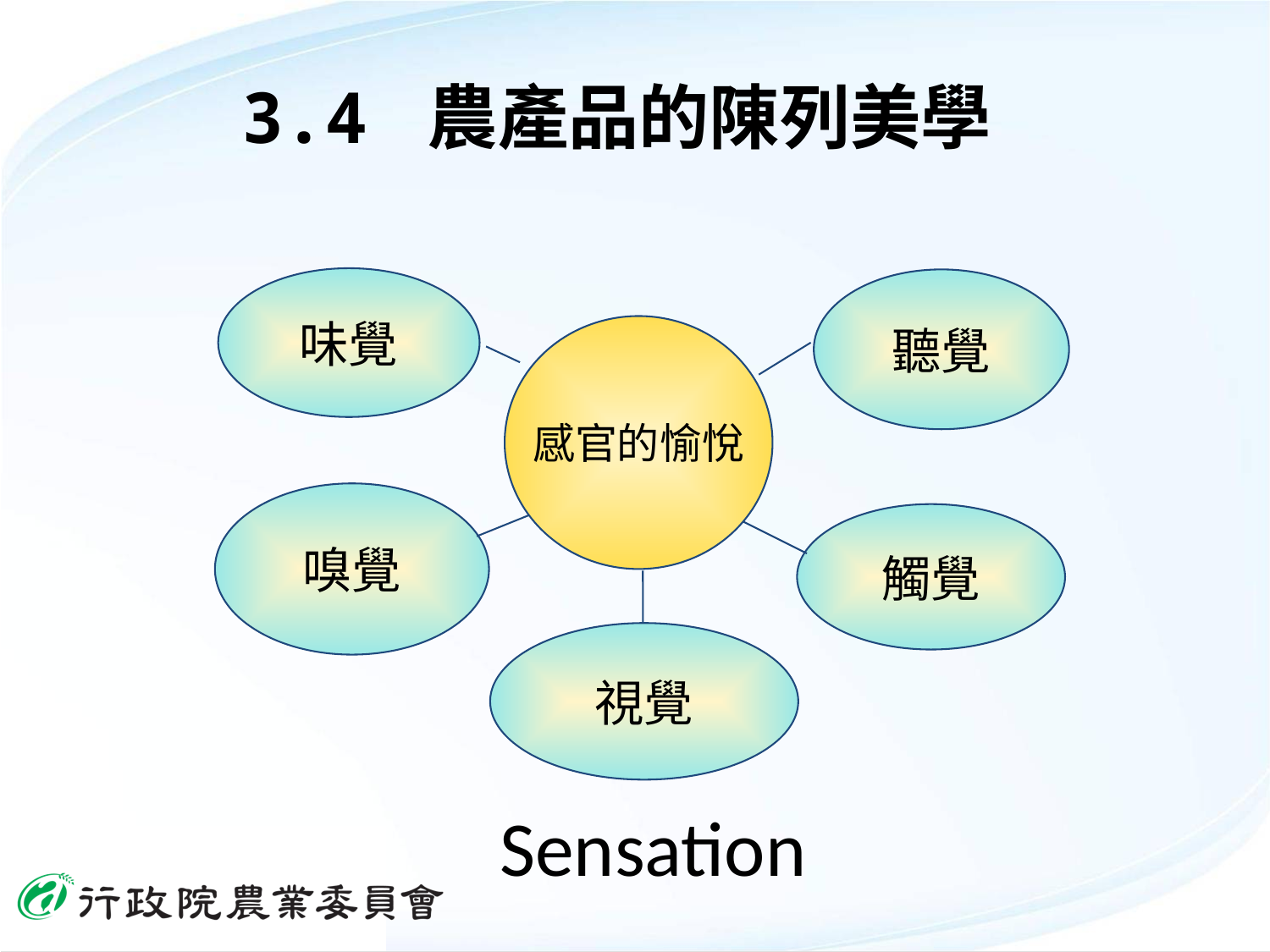

# 3.4 農產品的陳列美學
味覺

聽覺

感官的愉悅
嗅覺

觸覺

視覺
Sensation